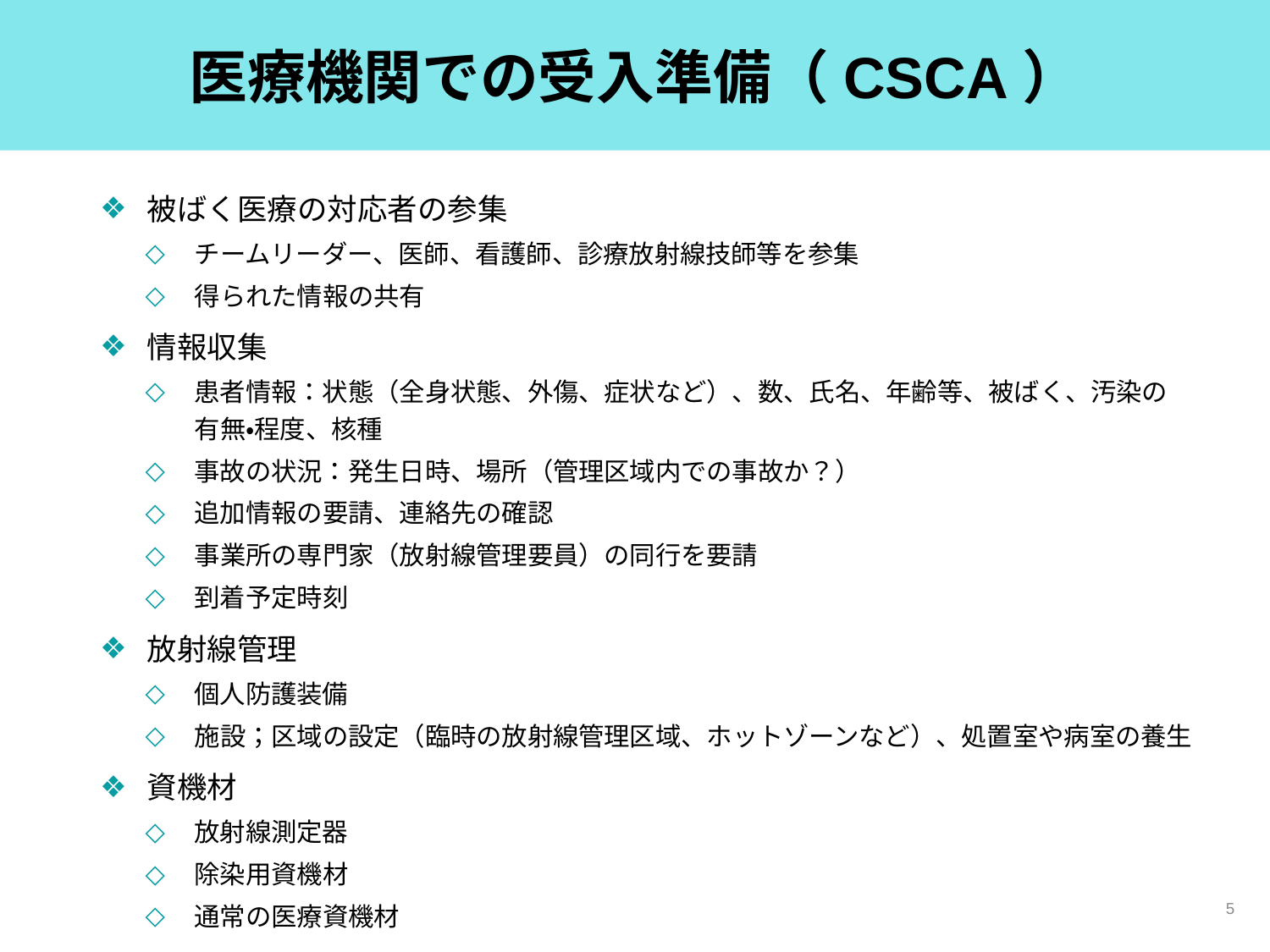

# 医療機関での受入準備（CSCA）
被ばく医療の対応者の参集
チームリーダー、医師、看護師、診療放射線技師等を参集
得られた情報の共有
情報収集
患者情報：状態（全身状態、外傷、症状など）、数、氏名、年齢等、被ばく、汚染の有無・程度、核種
事故の状況：発生日時、場所（管理区域内での事故か？）
追加情報の要請、連絡先の確認
事業所の専門家（放射線管理要員）の同行を要請
到着予定時刻
放射線管理
個人防護装備
施設；区域の設定（臨時の放射線管理区域、ホットゾーンなど）、処置室や病室の養生
資機材
放射線測定器
除染用資機材
通常の医療資機材
5